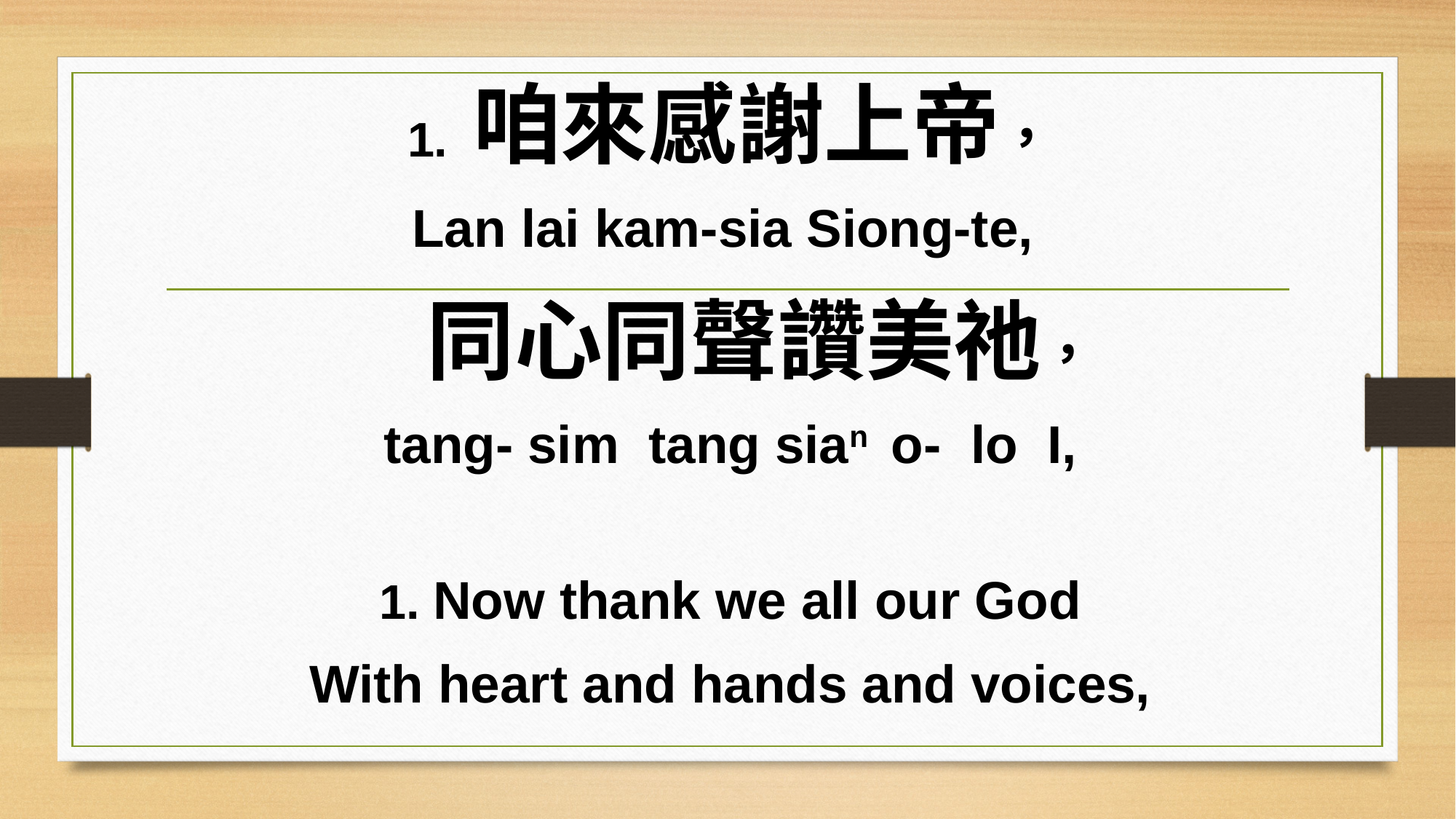

1. 咱來感謝上帝，
Lan lai kam-sia Siong-te,
  同心同聲讚美祂，
tang- sim  tang sian  o-  lo  I,

1. Now thank we all our God
With heart and hands and voices,